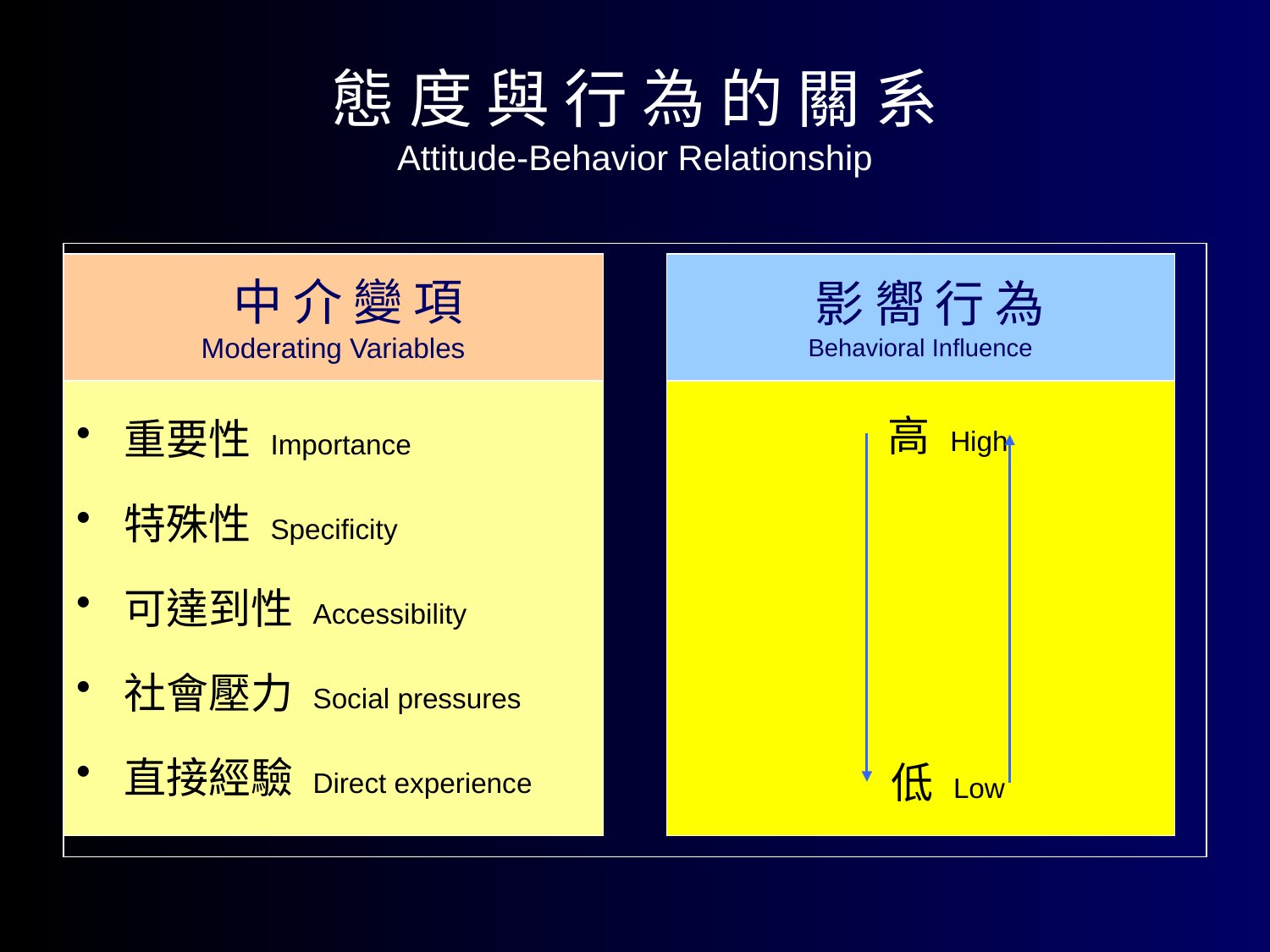

# 態 度 與 行 為 的 關 系 Attitude-Behavior Relationship

  中 介 變 項
Moderating Variables
  影 嚮 行 為
Behavioral Influence
重要性 Importance
特殊性 Specificity
可達到性 Accessibility
社會壓力 Social pressures
直接經驗 Direct experience

 高 High
 低 Low